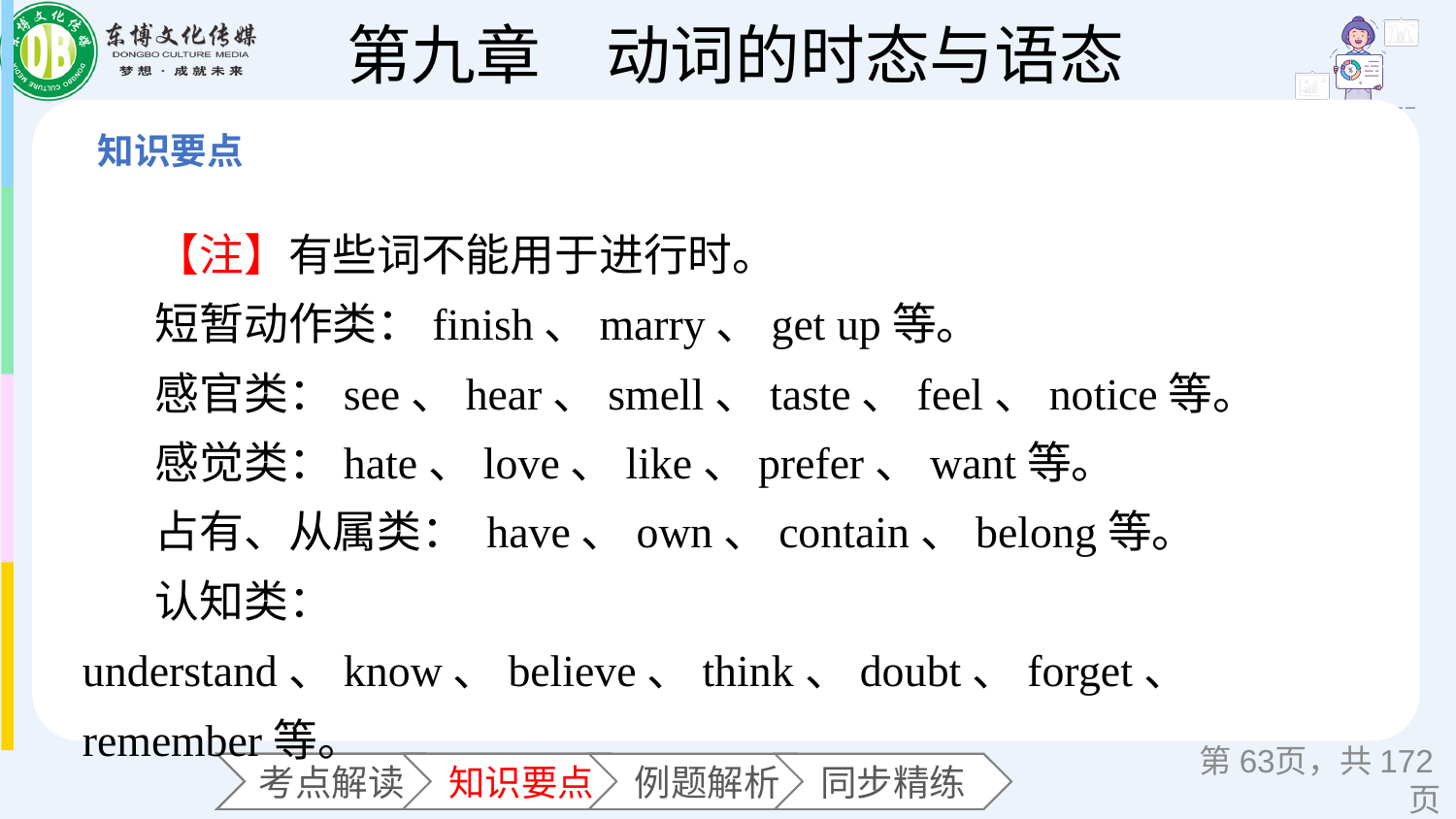

【注】有些词不能用于进行时。
短暂动作类：finish、marry、get up等。
感官类：see、hear、smell、taste、feel、notice等。
感觉类：hate、love、like、prefer、want等。
占有、从属类： have、own、contain、belong等。
认知类：understand、know、believe、think、doubt、forget、 remember等。
第63页，共172页